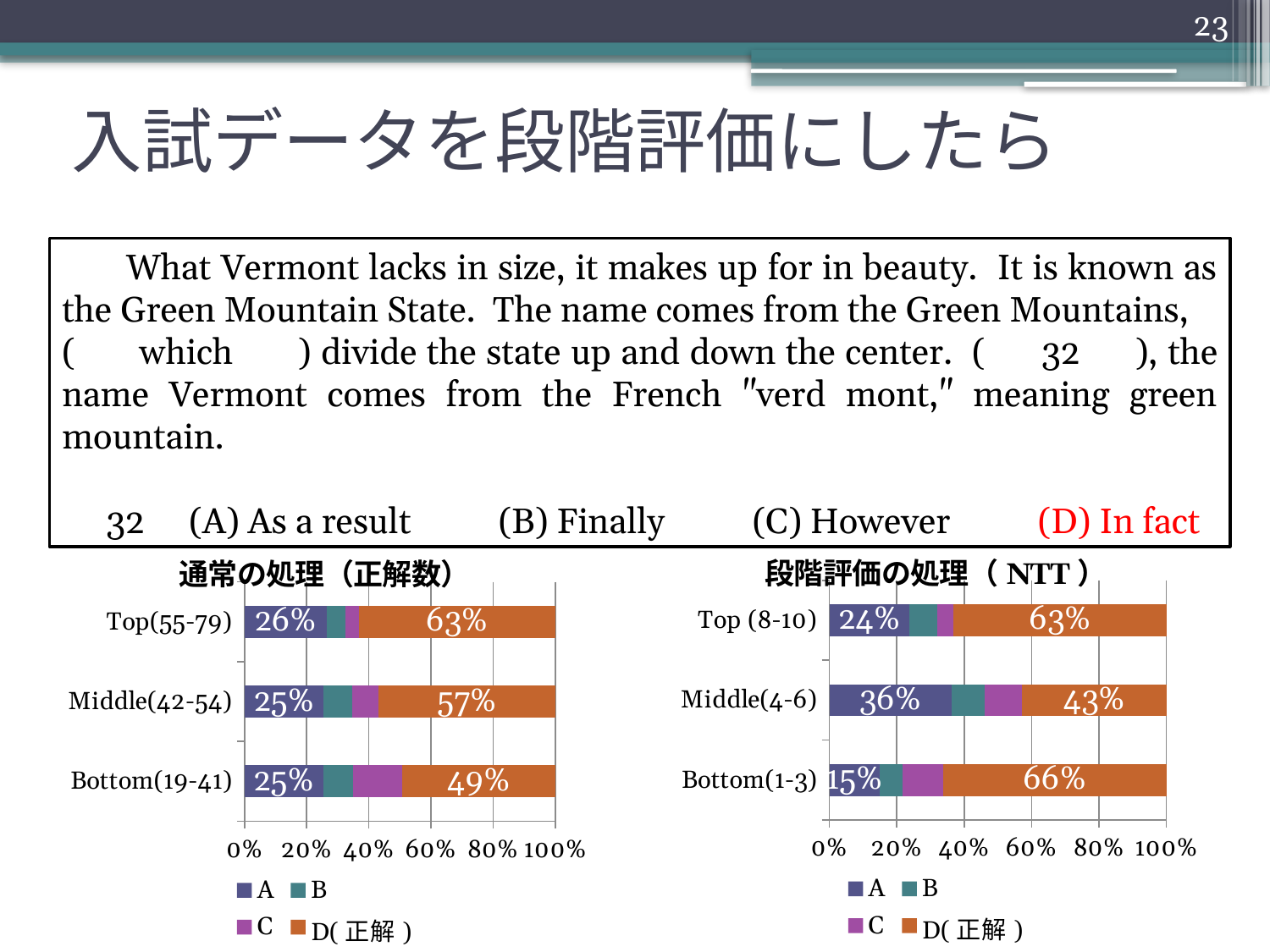

23
# 入試データを段階評価にしたら
 　What Vermont lacks in size, it makes up for in beauty.  It is known as the Green Mountain State.  The name comes from the Green Mountains,
(　 which 　) divide the state up and down the center.  (　32　), the name Vermont comes from the French "verd mont," meaning green mountain.

　32　	(A) As a result　　(B) Finally　　(C) However　　(D) In fact

### Chart: 段階評価の処理（NTT）

| Category | A | B | C | D(正解) |
|---|---|---|---|---|
| Bottom(1-3) | 0.14864864864864866 | 0.06756756756756757 | 0.12162162162162174 | 0.6621621621621622 |
| Middle(4-6) | 0.3626373626373627 | 0.09890109890109902 | 0.10989010989010994 | 0.42857142857142855 |
| Top (8-10) | 0.2380952380952383 | 0.08333333333333334 | 0.04761904761904762 | 0.6309523809523805 |

### Chart: 通常の処理（正解数）

| Category | A | B | C | D(正解) |
|---|---|---|---|---|
| Bottom(19-41) | 0.2539682539682542 | 0.09523809523809525 | 0.15873015873015883 | 0.49206349206349226 |
| Middle(42-54) | 0.254237288135593 | 0.09322033898305103 | 0.08474576271186454 | 0.5677966101694926 |
| Top(55-79) | 0.26470588235294146 | 0.058823529411764705 | 0.04411764705882361 | 0.6323529411764707 |